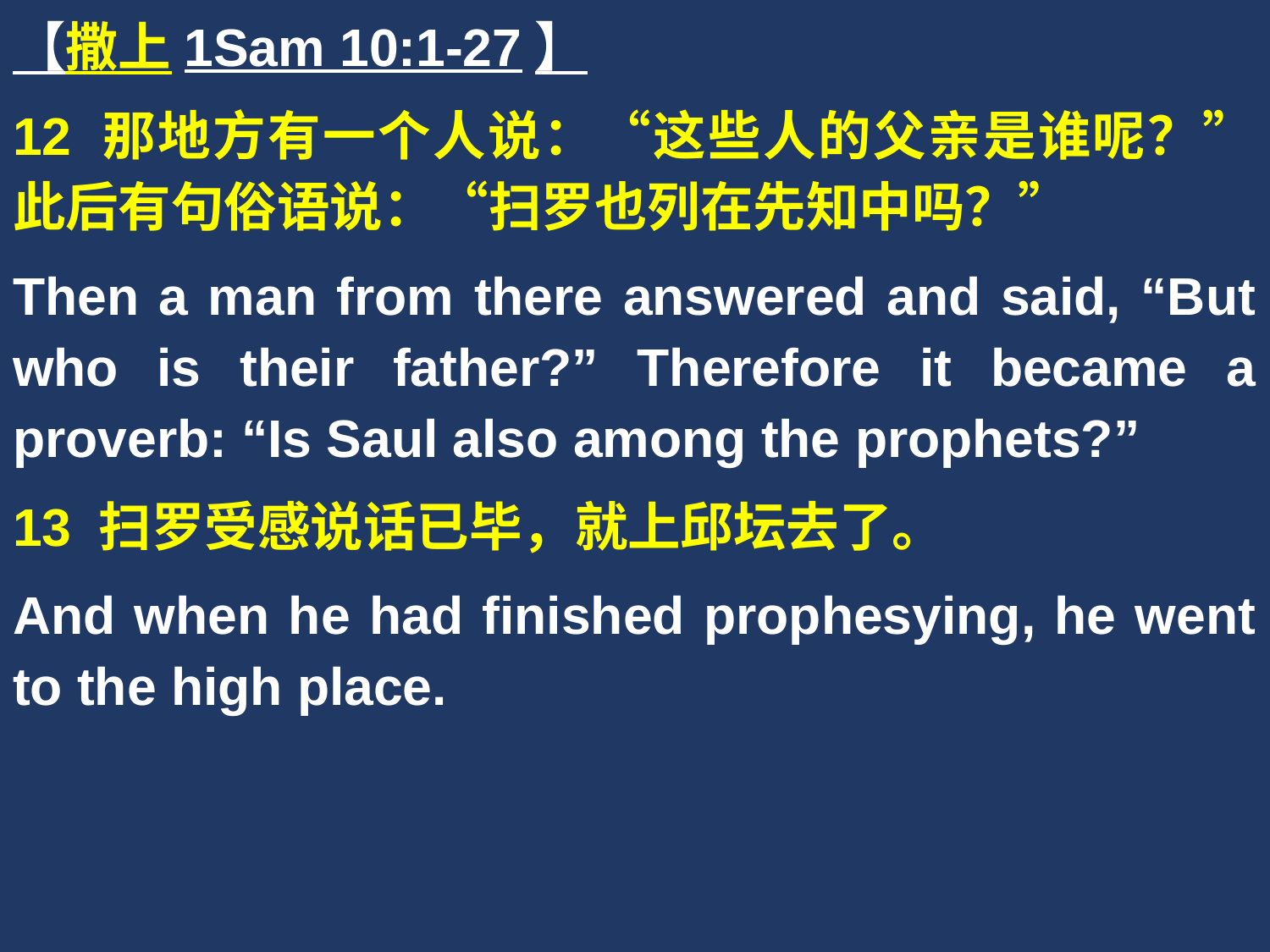

【撒上1Sam 10:1-27】
12 那地方有一个人说：“这些人的父亲是谁呢？”此后有句俗语说：“扫罗也列在先知中吗？”
Then a man from there answered and said, “But who is their father?” Therefore it became a proverb: “Is Saul also among the prophets?”
13 扫罗受感说话已毕，就上邱坛去了。
And when he had finished prophesying, he went to the high place.